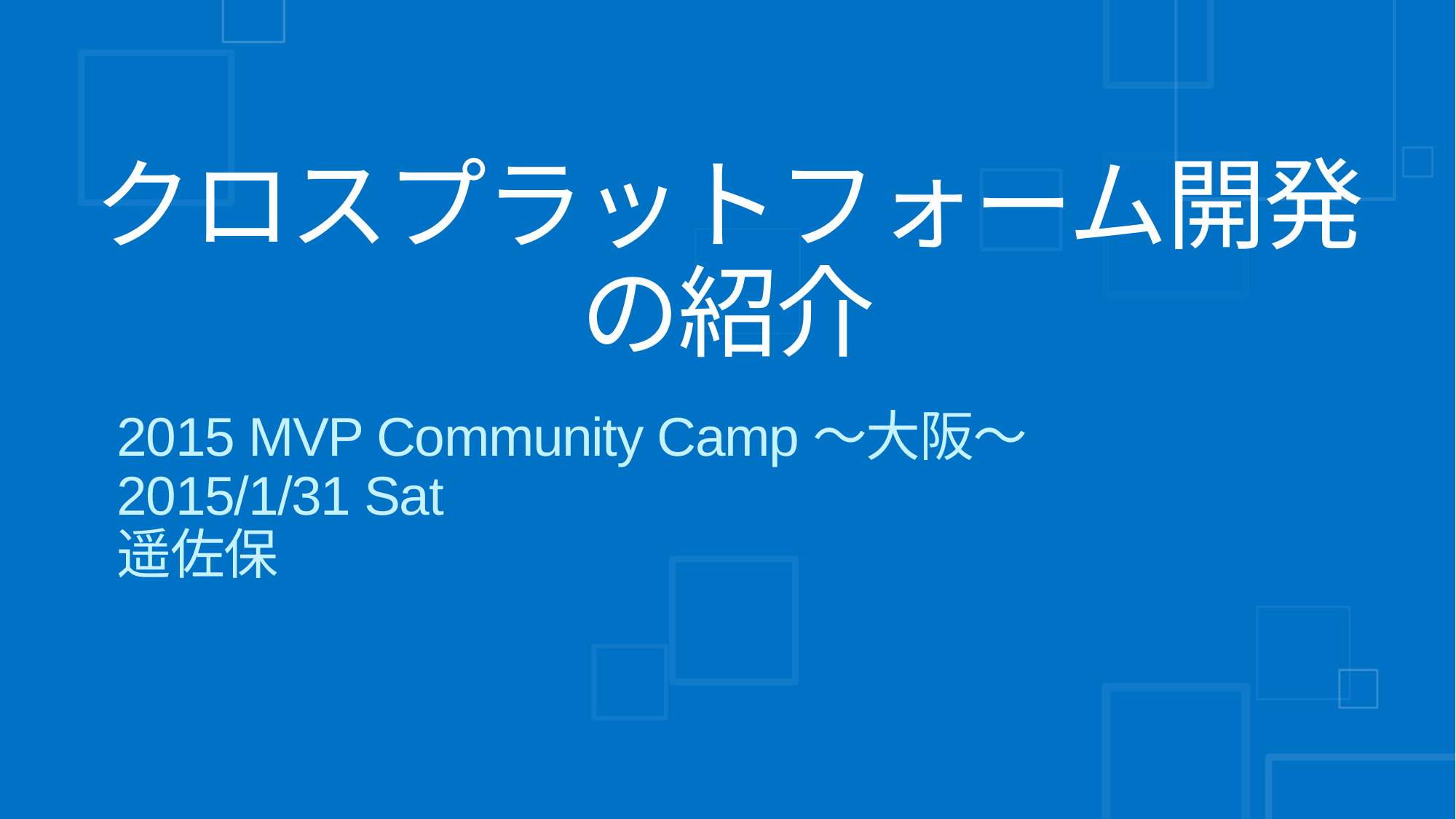

# クロスプラットフォーム開発の紹介
2015 MVP Community Camp～大阪～
2015/1/31 Sat
遥佐保